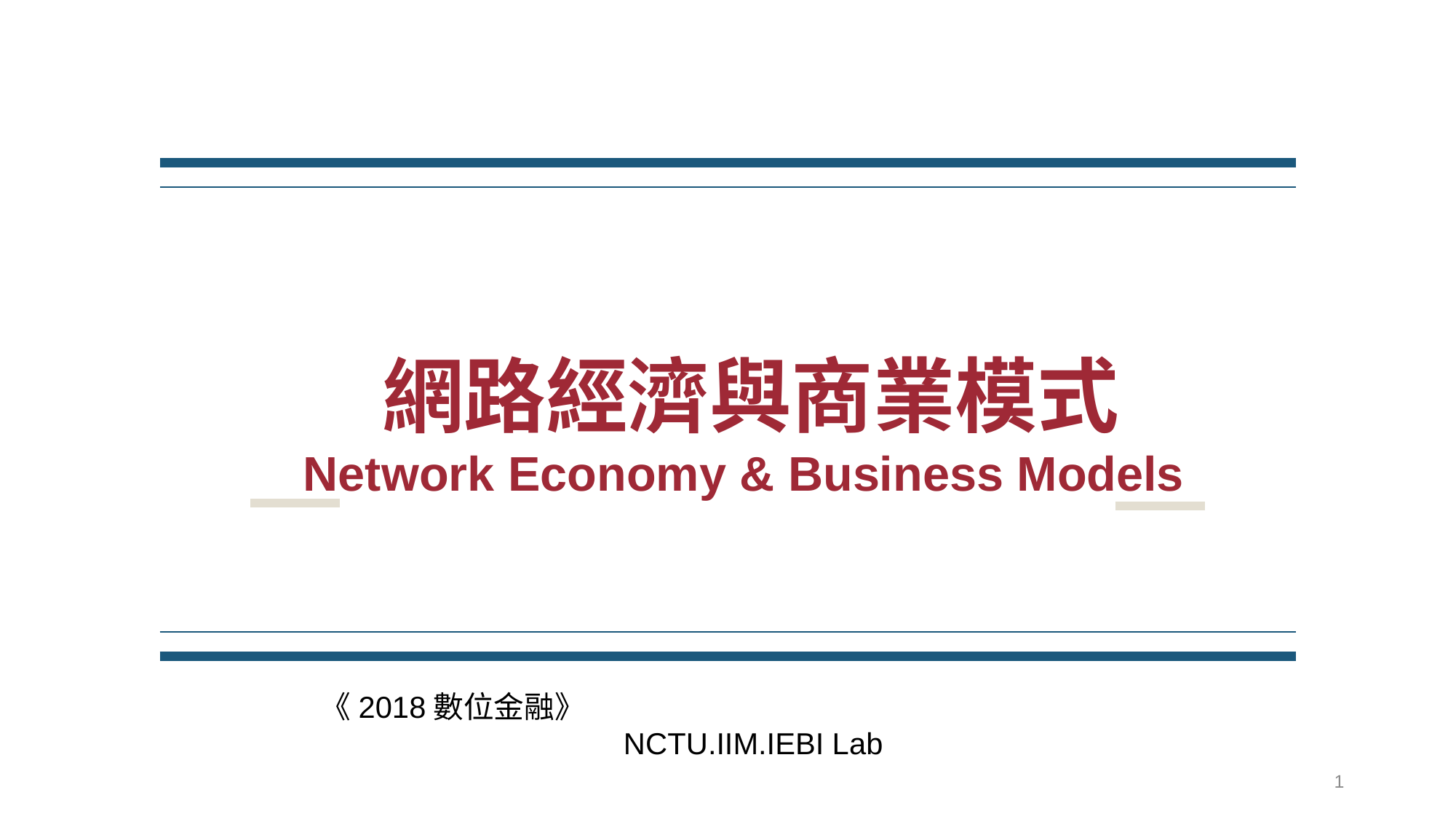

# 網路經濟與商業模式 Network Economy & Business Models
《2018數位金融》
 NCTU.IIM.IEBI Lab
1